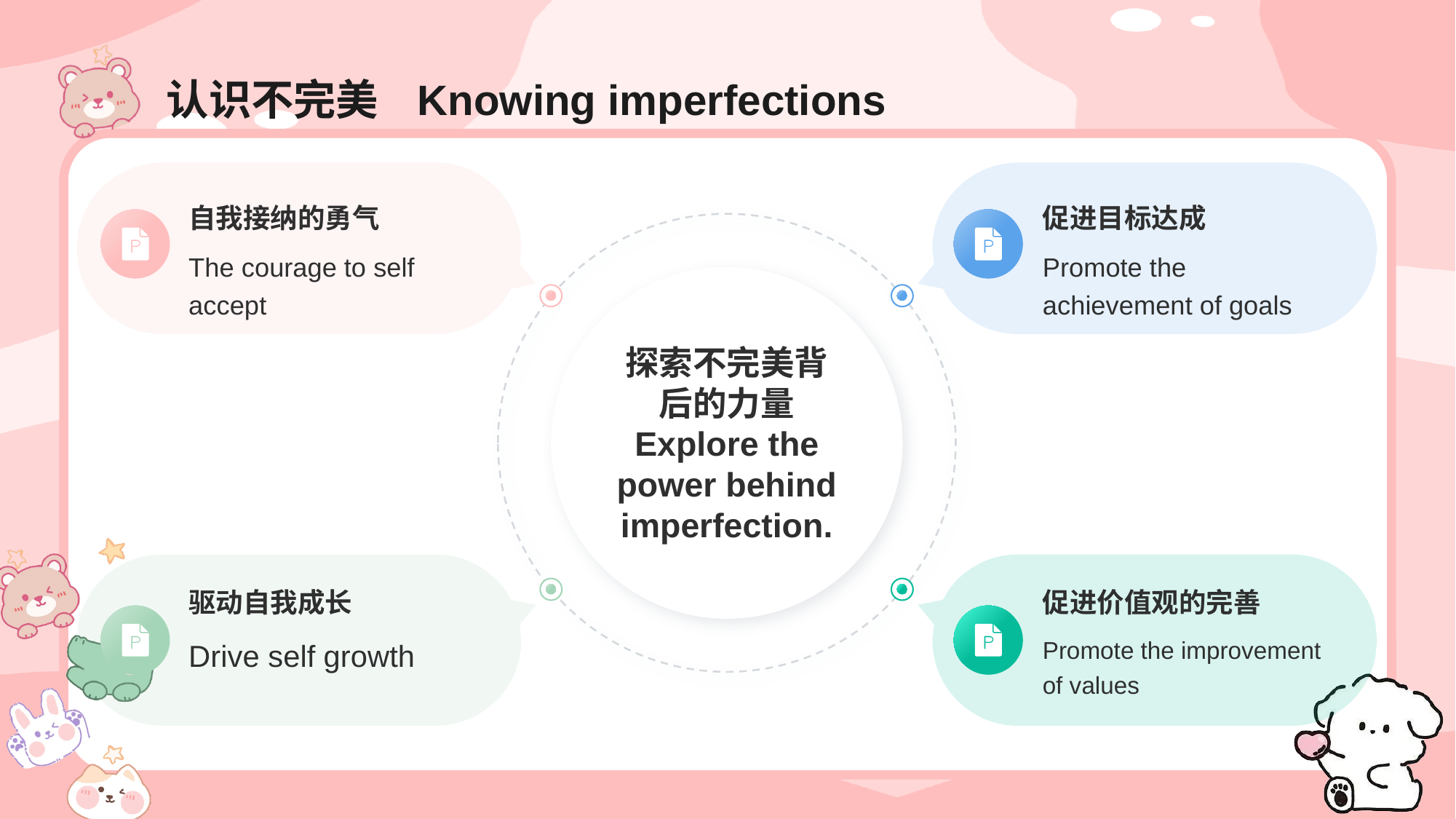

# 认识不完美   Knowing imperfections

自我接纳的勇气

The courage to self accept

促进目标达成

Promote the achievement of goals

探索不完美背后的力量
Explore the power behind imperfection.

驱动自我成长

Drive self growth

促进价值观的完善

Promote the improvement of values